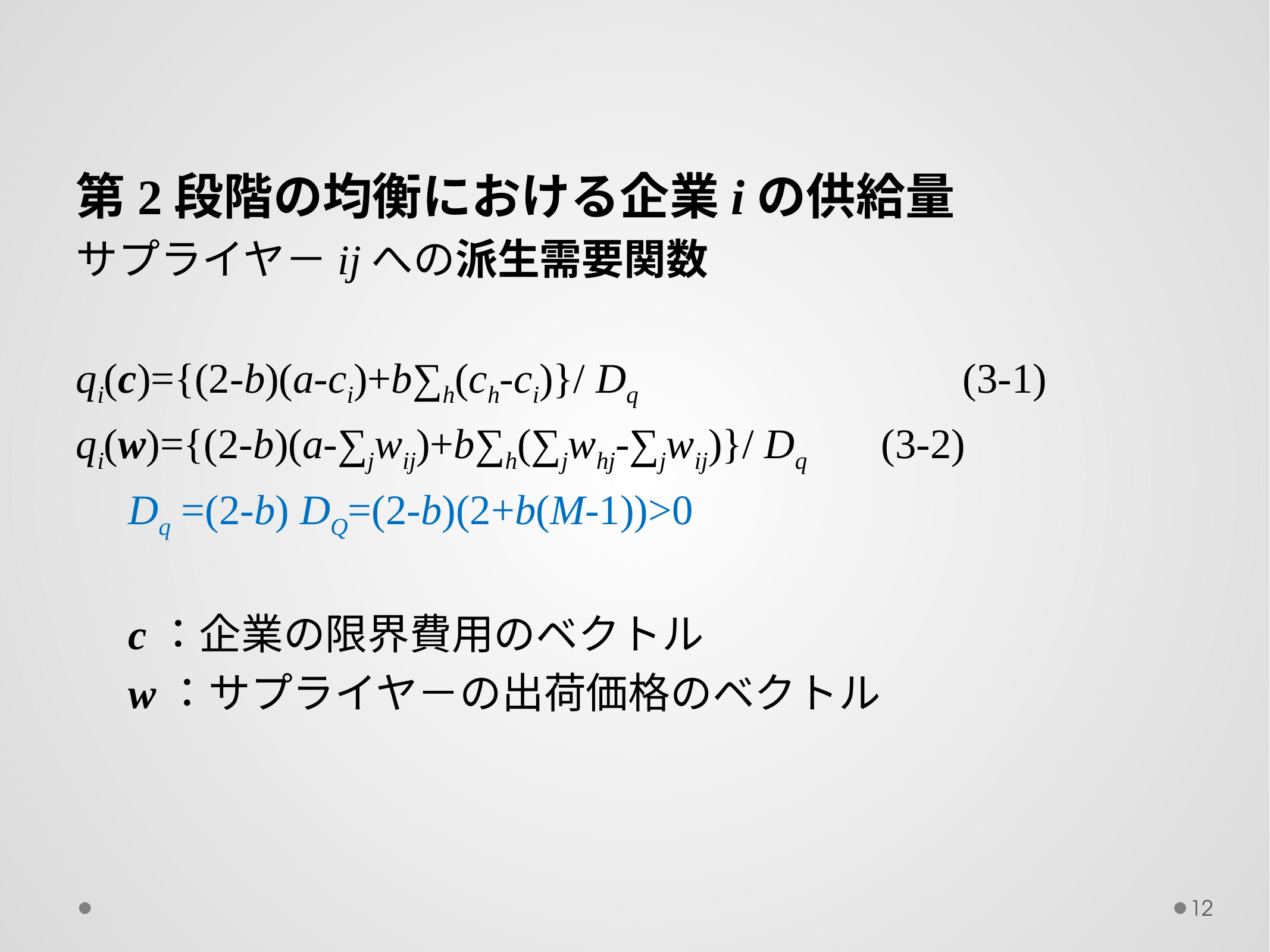

第2段階の均衡における企業iの供給量
サプライヤ－ijへの派生需要関数

qi(c)={(2-b)(a-ci)+b∑h(ch-ci)}/ Dq　　　　        　  (3-1)
qi(w)={(2-b)(a-∑jwij)+b∑h(∑jwhj-∑jwij)}/ Dq       (3-2)
　Dq =(2-b) DQ=(2-b)(2+b(M-1))>0

　c：企業の限界費用のベクトル
　w：サプライヤ－の出荷価格のベクトル

12